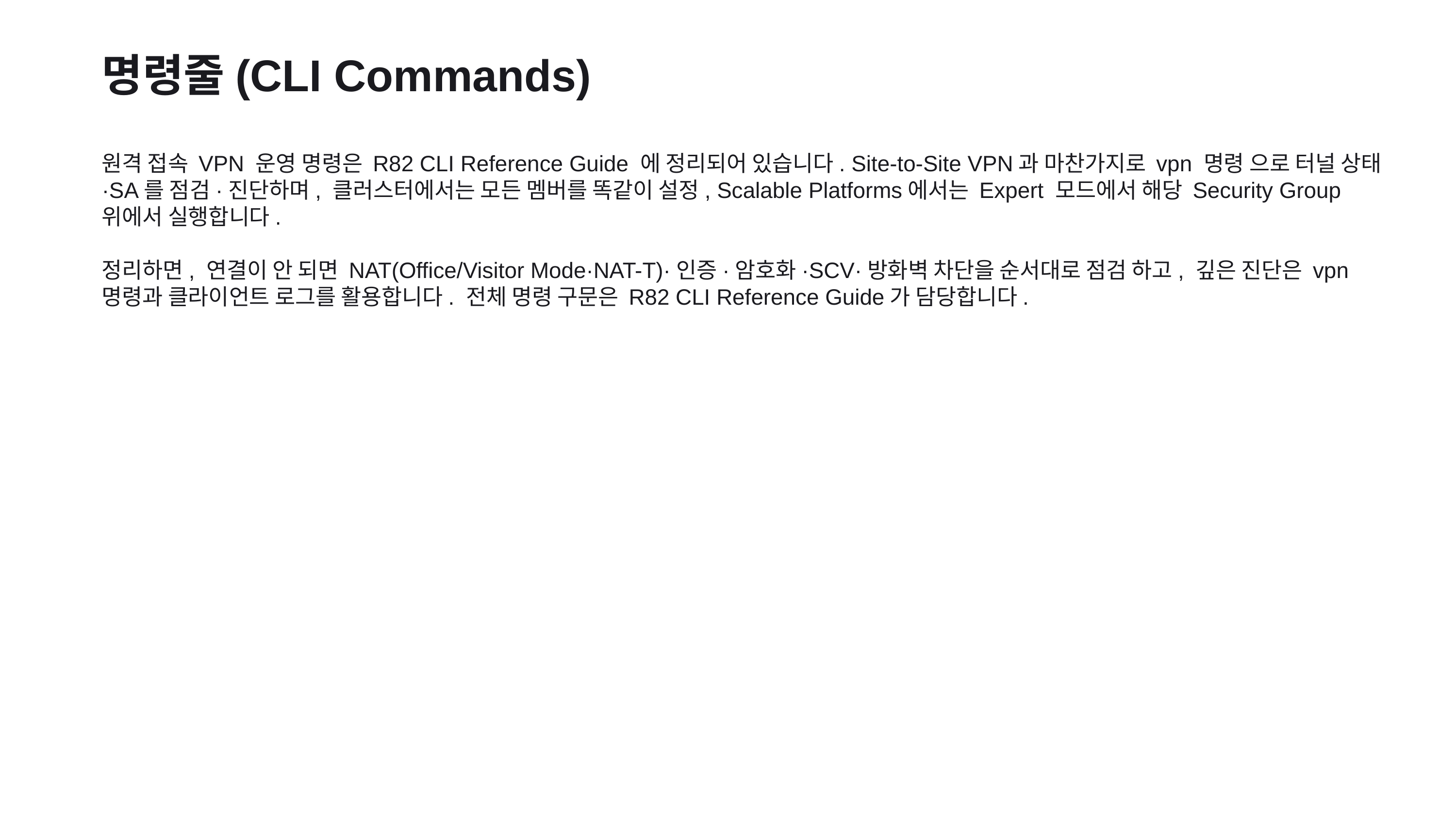

명령줄(CLI Commands)
원격 접속 VPN 운영 명령은 R82 CLI Reference Guide 에 정리되어 있습니다. Site-to-Site VPN과 마찬가지로 vpn 명령 으로 터널 상태·SA를 점검·진단하며, 클러스터에서는 모든 멤버를 똑같이 설정, Scalable Platforms에서는 Expert 모드에서 해당 Security Group 위에서 실행합니다.

정리하면, 연결이 안 되면 NAT(Office/Visitor Mode·NAT-T)·인증·암호화·SCV·방화벽 차단을 순서대로 점검 하고, 깊은 진단은 vpn 명령과 클라이언트 로그를 활용합니다. 전체 명령 구문은 R82 CLI Reference Guide가 담당합니다.